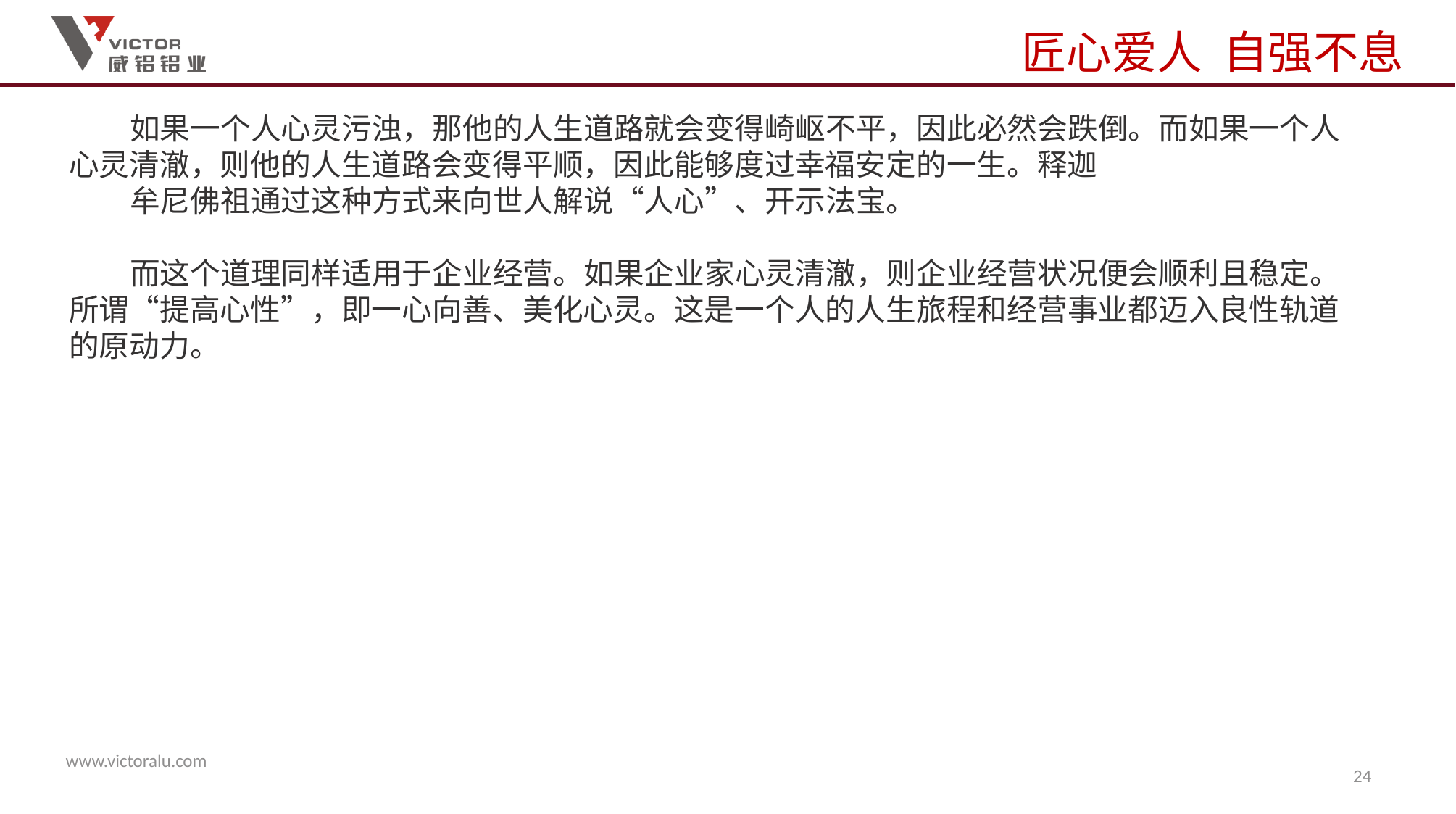

如果一个人心灵污浊，那他的人生道路就会变得崎岖不平，因此必然会跌倒。而如果一个人心灵清澈，则他的人生道路会变得平顺，因此能够度过幸福安定的一生。释迦
        牟尼佛祖通过这种方式来向世人解说“人心”、开示法宝。

        而这个道理同样适用于企业经营。如果企业家心灵清澈，则企业经营状况便会顺利且稳定。所谓“提高心性”，即一心向善、美化心灵。这是一个人的人生旅程和经营事业都迈入良性轨道的原动力。

24